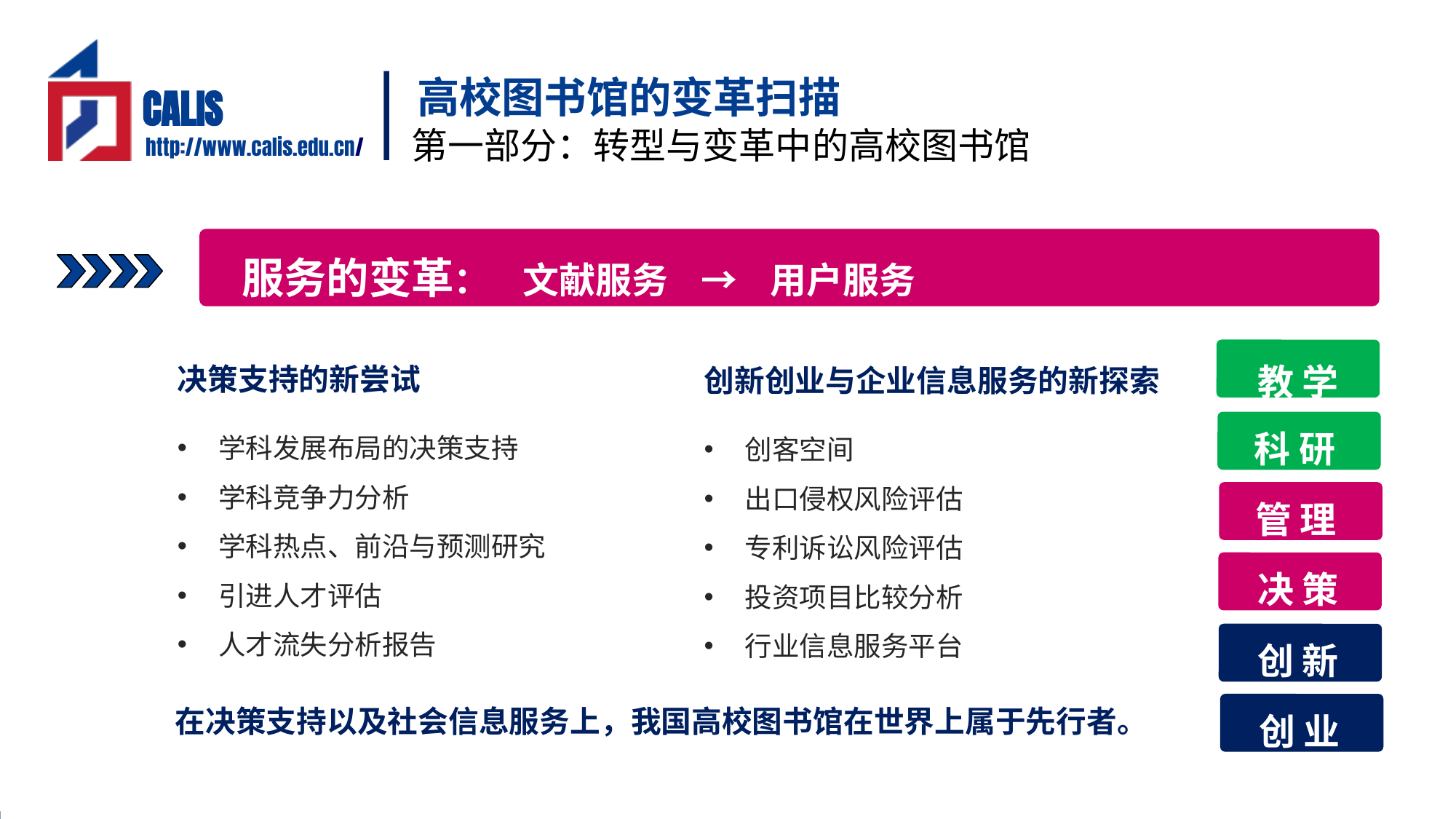

高校图书馆的变革扫描
第一部分：转型与变革中的高校图书馆
  服务的变革：    文献服务    →    用户服务

教 学

科 研

管 理

决 策

创 新

创 业

决策支持的新尝试
学科发展布局的决策支持
学科竞争力分析
学科热点、前沿与预测研究
引进人才评估
人才流失分析报告
创新创业与企业信息服务的新探索
创客空间
出口侵权风险评估
专利诉讼风险评估
投资项目比较分析
行业信息服务平台

在决策支持以及社会信息服务上，我国高校图书馆在世界上属于先行者。